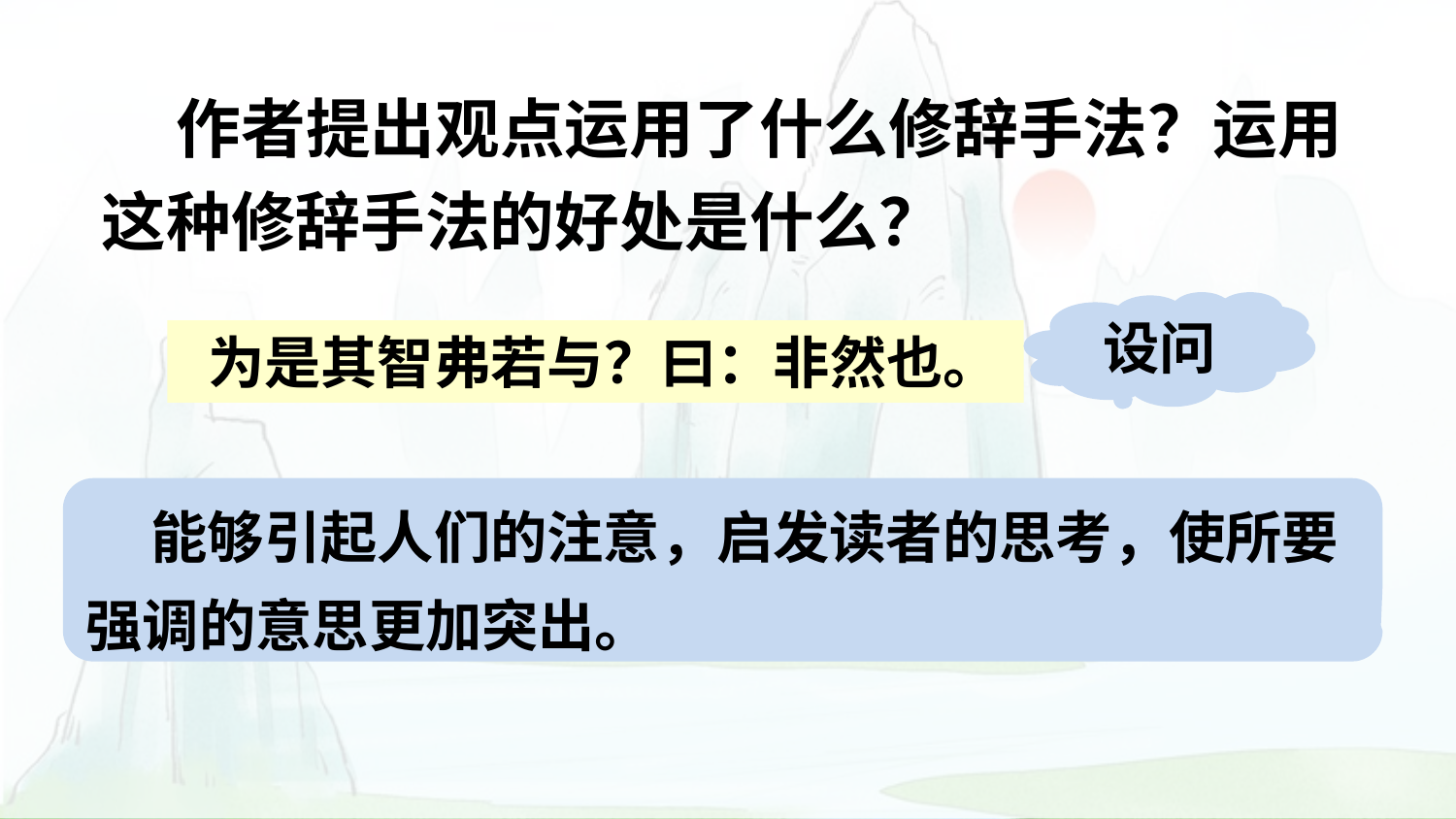

作者提出观点运用了什么修辞手法？运用这种修辞手法的好处是什么？
设问
 为是其智弗若与？曰：非然也。
    能够引起人们的注意，启发读者的思考，使所要强调的意思更加突出。